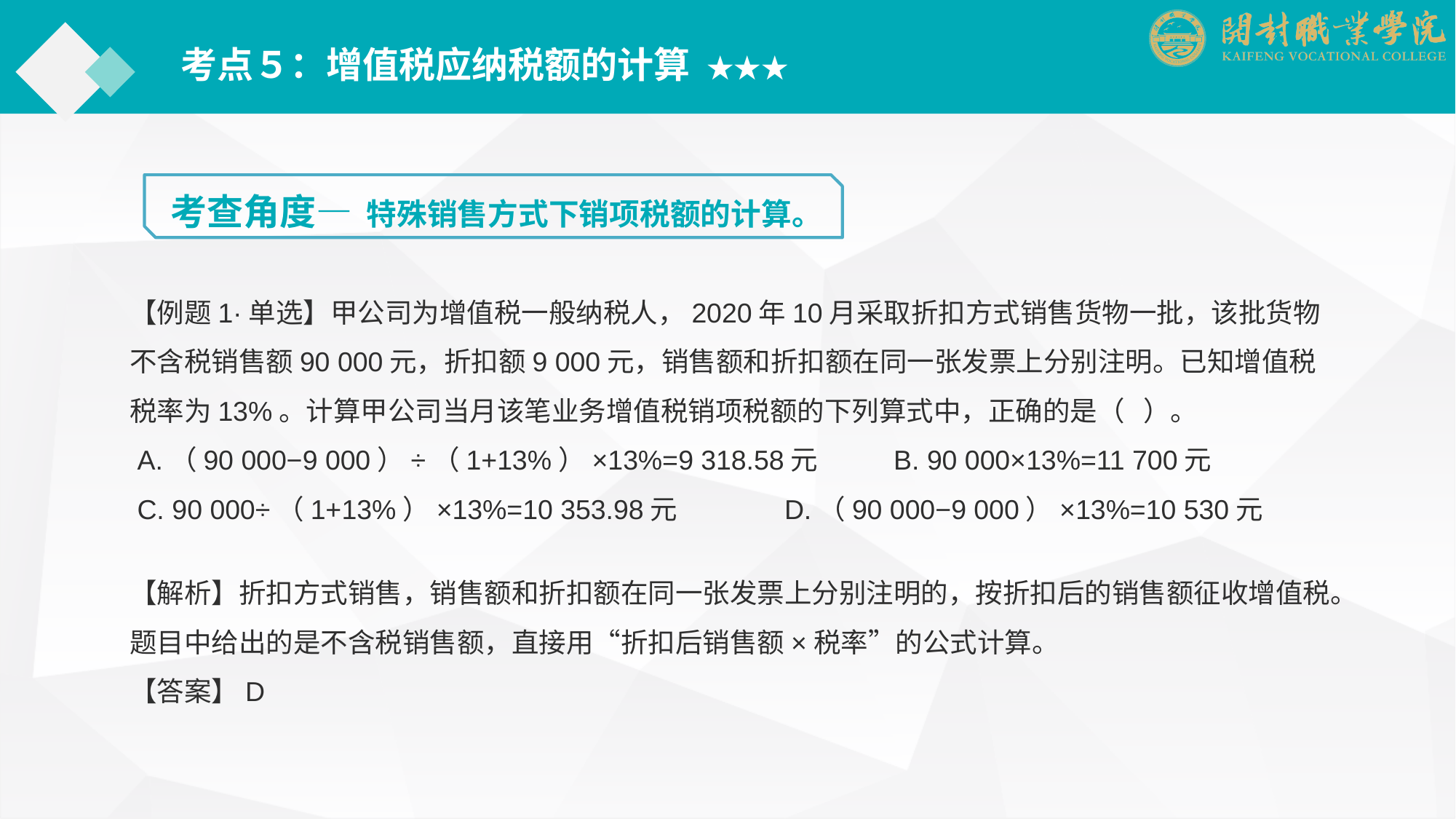

考点５：增值税应纳税额的计算  ★★★
考查角度—  特殊销售方式下销项税额的计算。

【例题1·单选】甲公司为增值税一般纳税人，2020年10月采取折扣方式销售货物一批，该批货物不含税销售额90 000元，折扣额9 000元，销售额和折扣额在同一张发票上分别注明。已知增值税税率为13%。计算甲公司当月该笔业务增值税销项税额的下列算式中，正确的是（   ）。
 A.（90 000−9 000）÷（1+13%）×13%=9 318.58元	B. 90 000×13%=11 700元
 C. 90 000÷（1+13%）×13%=10 353.98元	D.（90 000−9 000）×13%=10 530元
【解析】折扣方式销售，销售额和折扣额在同一张发票上分别注明的，按折扣后的销售额征收增值税。题目中给出的是不含税销售额，直接用“折扣后销售额×税率”的公式计算。
【答案】D